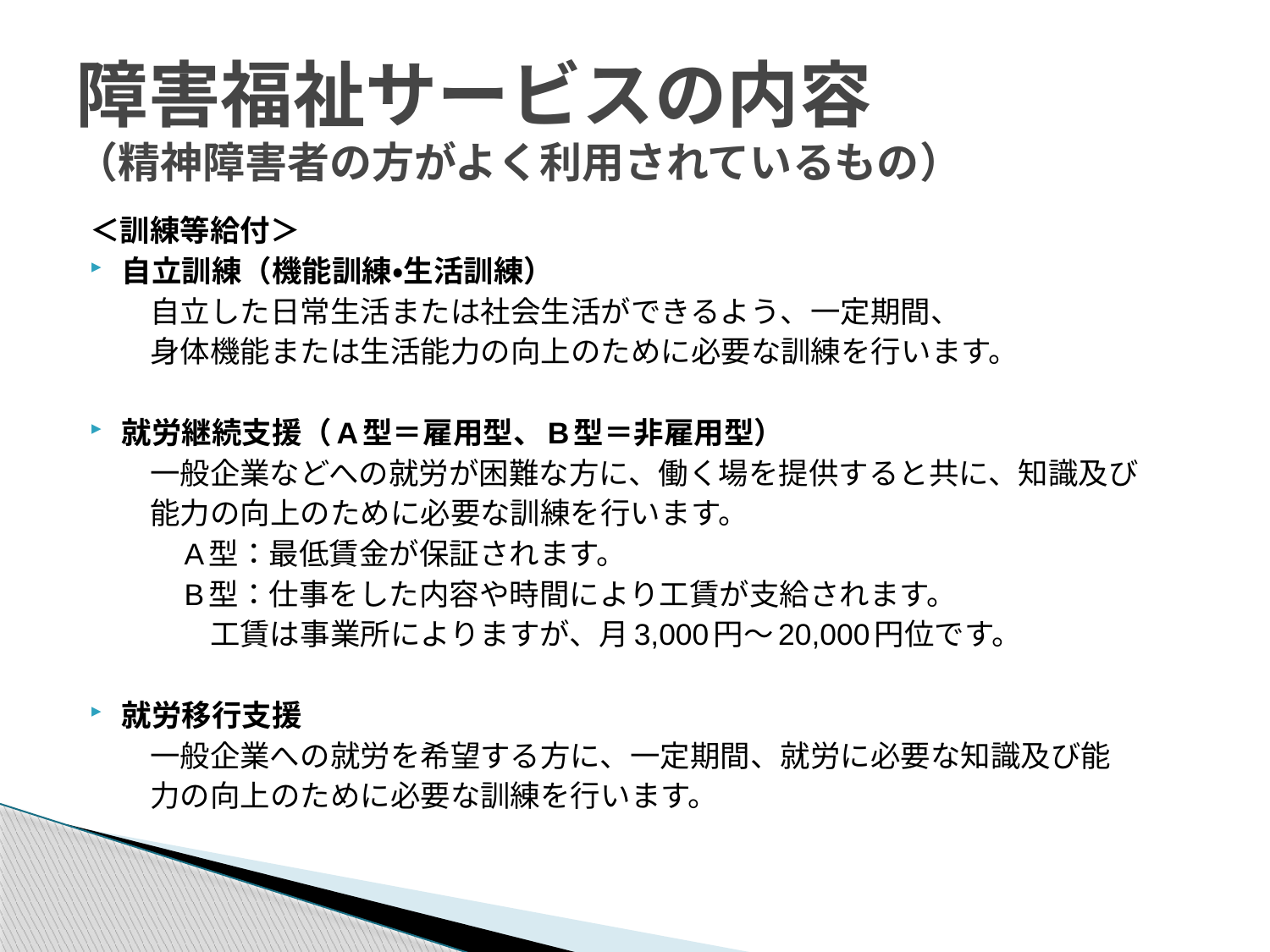

# 障害福祉サービスの内容 （精神障害者の方がよく利用されているもの）
＜訓練等給付＞
自立訓練（機能訓練・生活訓練）
　　自立した日常生活または社会生活ができるよう、一定期間、
　　身体機能または生活能力の向上のために必要な訓練を行います。

就労継続支援（A型＝雇用型、B型＝非雇用型）
　　一般企業などへの就労が困難な方に、働く場を提供すると共に、知識及び
　　能力の向上のために必要な訓練を行います。
　　　A型：最低賃金が保証されます。
　　　B型：仕事をした内容や時間により工賃が支給されます。
　　　　工賃は事業所によりますが、月3,000円～20,000円位です。

就労移行支援
　　一般企業への就労を希望する方に、一定期間、就労に必要な知識及び能
　　力の向上のために必要な訓練を行います。